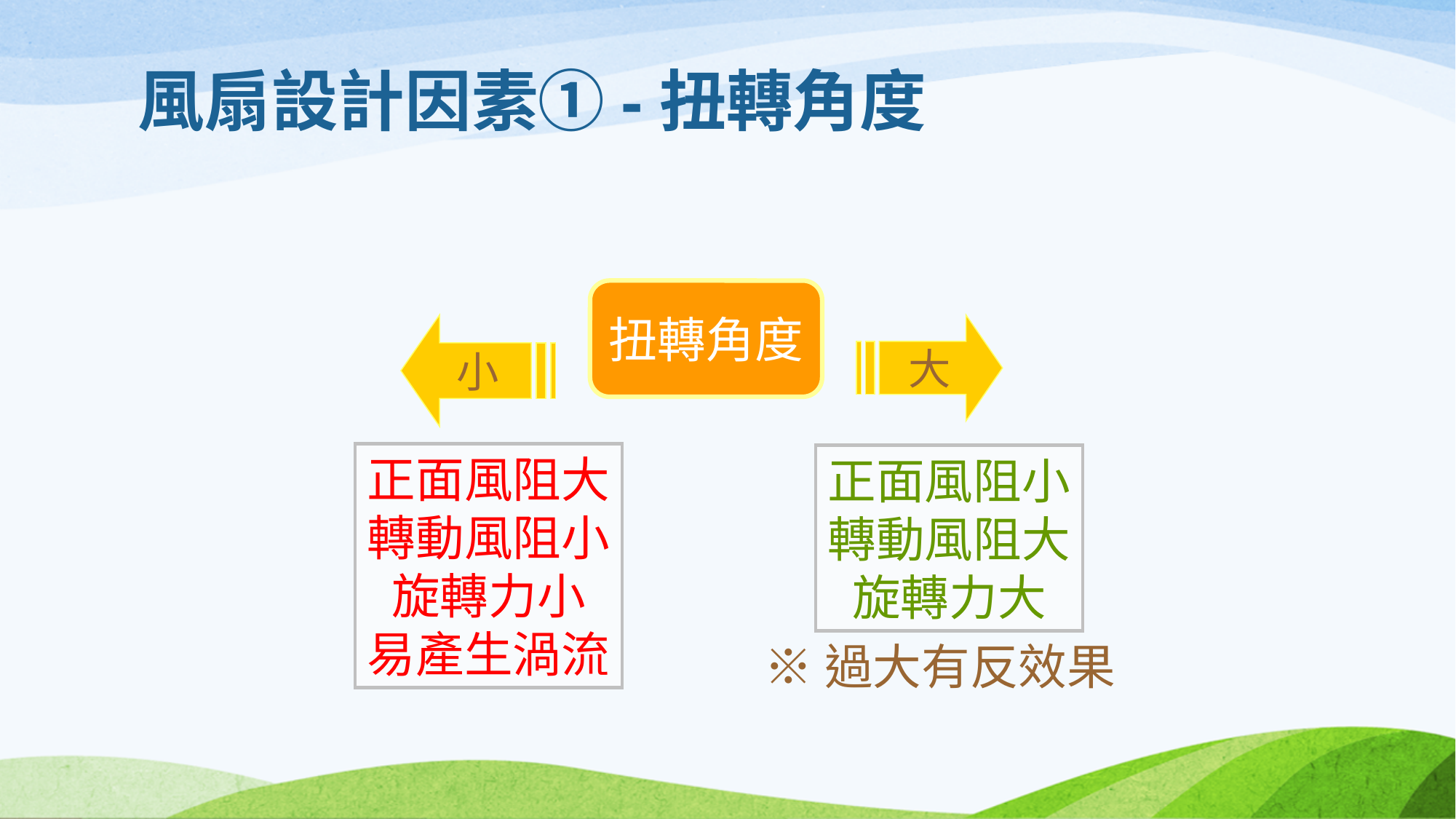

# 風扇設計因素①-扭轉角度

扭轉角度
小
大
正面風阻大
轉動風阻小
旋轉力小
易產生渦流
正面風阻小
轉動風阻大
旋轉力大
※過大有反效果